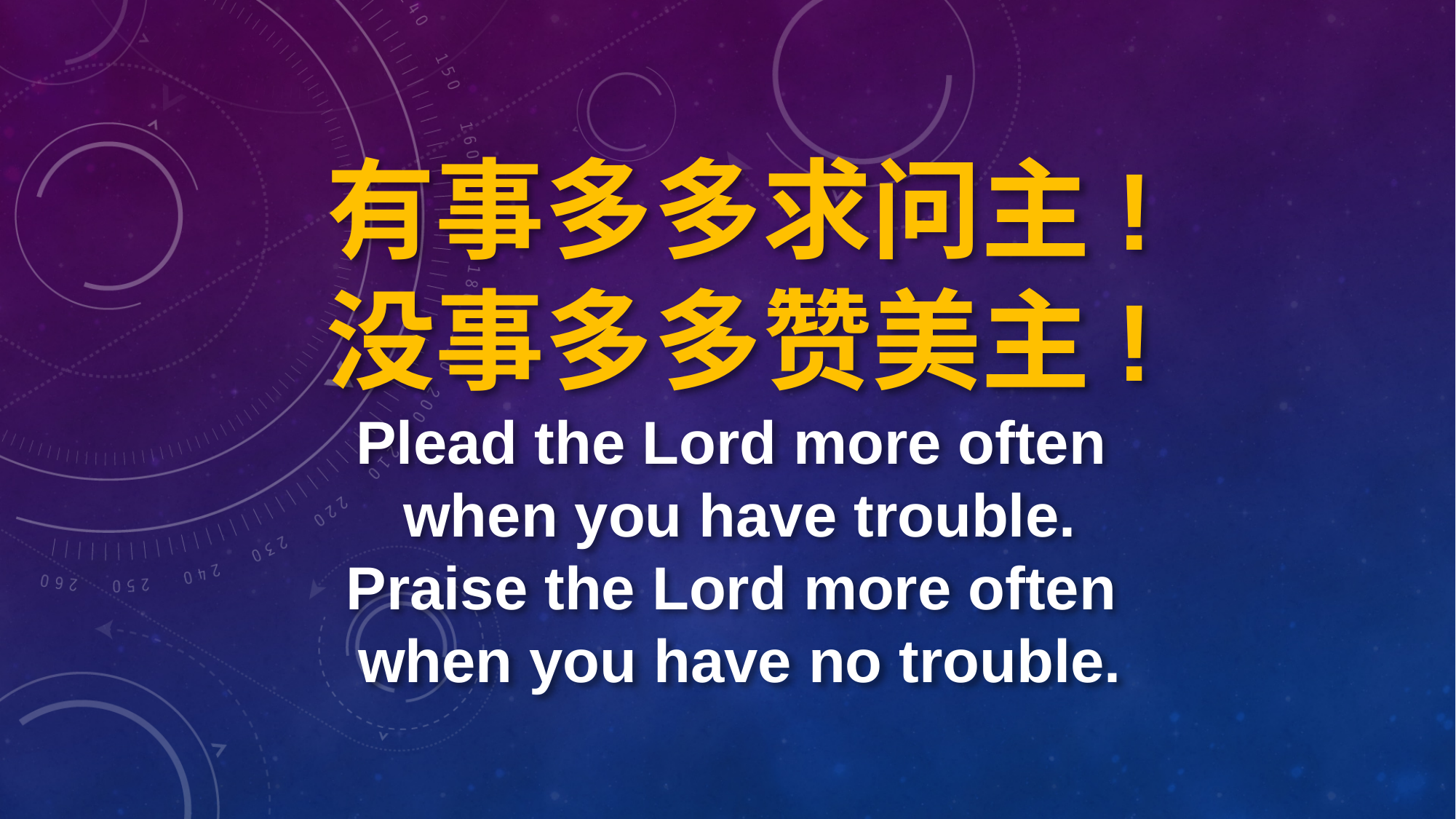

有事多多求问主!
没事多多赞美主!
Plead the Lord more often
when you have trouble.
Praise the Lord more often
when you have no trouble.